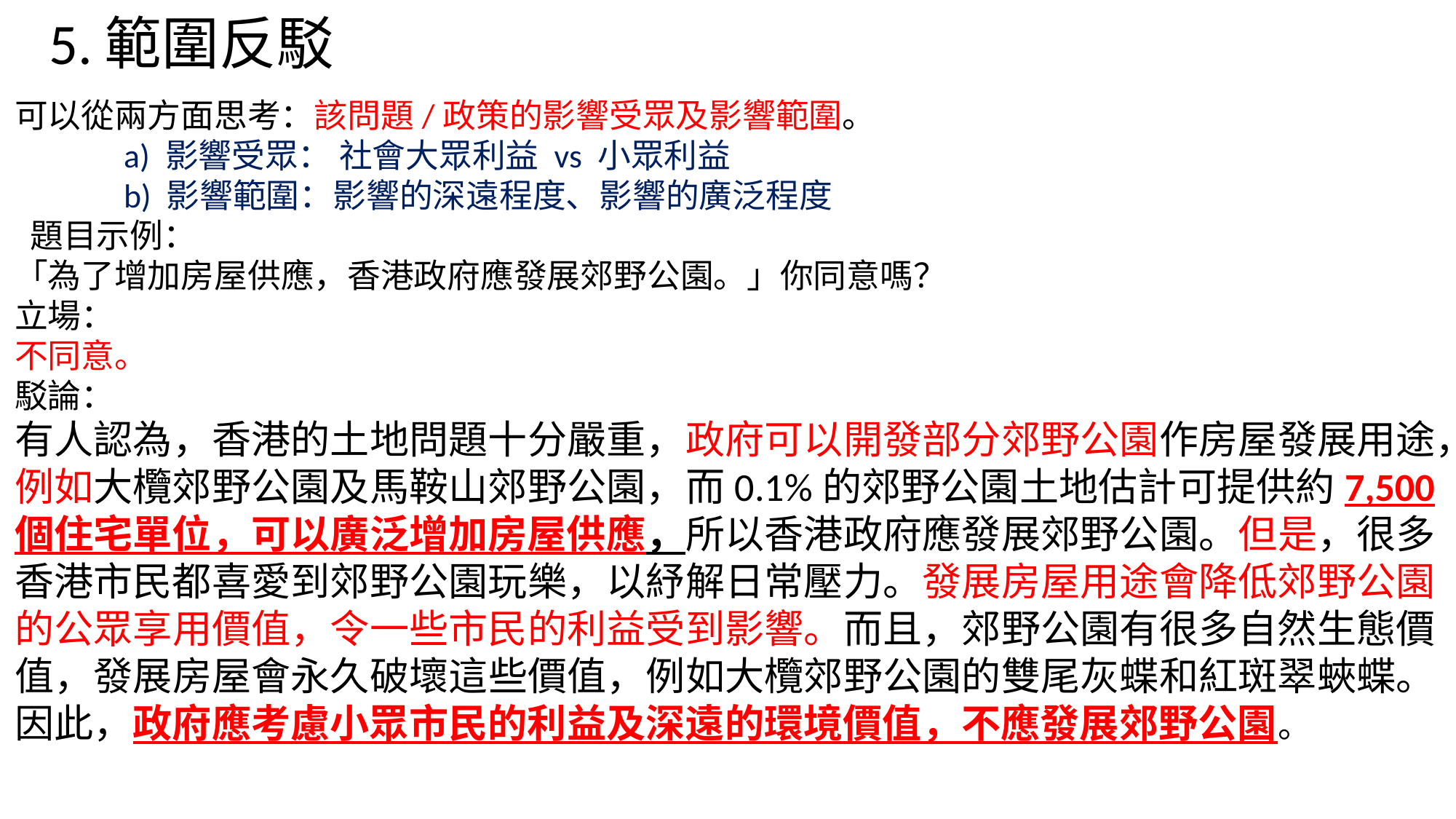

# 5.範圍反駁

可以從兩方面思考：該問題/政策的影響受眾及影響範圍。
	a) 影響受眾： 社會大眾利益 vs 小眾利益
	b) 影響範圍：影響的深遠程度、影響的廣泛程度
 題目示例：
「為了增加房屋供應，香港政府應發展郊野公園。」你同意嗎？
立場：
不同意。
駁論：
有人認為，香港的土地問題十分嚴重，政府可以開發部分郊野公園作房屋發展用途，例如大欖郊野公園及馬鞍山郊野公園，而0.1%的郊野公園土地估計可提供約7,500個住宅單位，可以廣泛增加房屋供應，所以香港政府應發展郊野公園。但是，很多香港市民都喜愛到郊野公園玩樂，以紓解日常壓力。發展房屋用途會降低郊野公園的公眾享用價值，令一些市民的利益受到影響。而且，郊野公園有很多自然生態價值，發展房屋會永久破壞這些價值，例如大欖郊野公園的雙尾灰蝶和紅斑翠蛺蝶。因此，政府應考慮小眾市民的利益及深遠的環境價值，不應發展郊野公園。